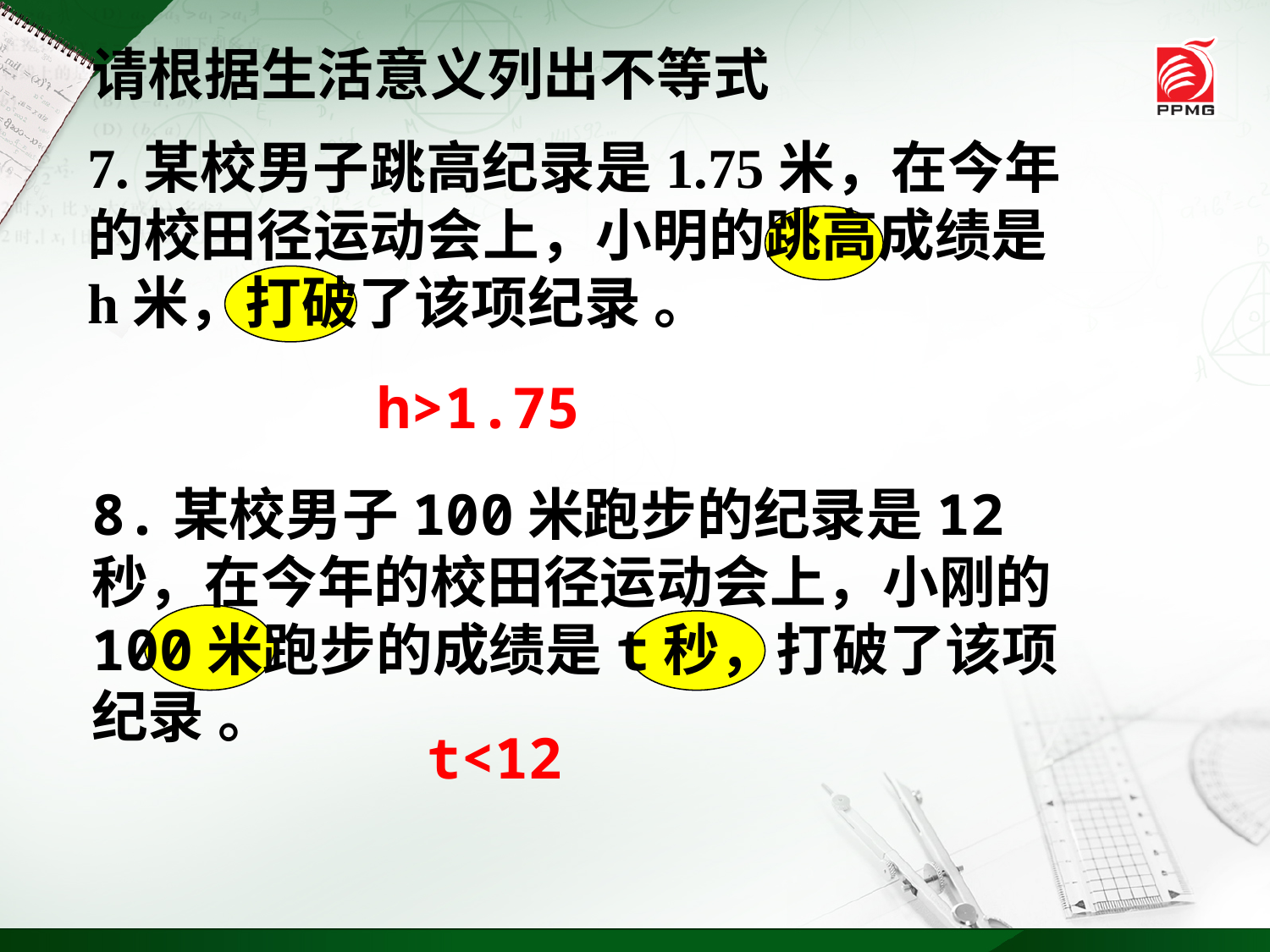

请根据生活意义列出不等式
7.某校男子跳高纪录是1.75米，在今年的校田径运动会上，小明的跳高成绩是h米，打破了该项纪录 。

h>1.75
8.某校男子100米跑步的纪录是12秒，在今年的校田径运动会上，小刚的100米跑步的成绩是t秒，打破了该项纪录 。

t<12